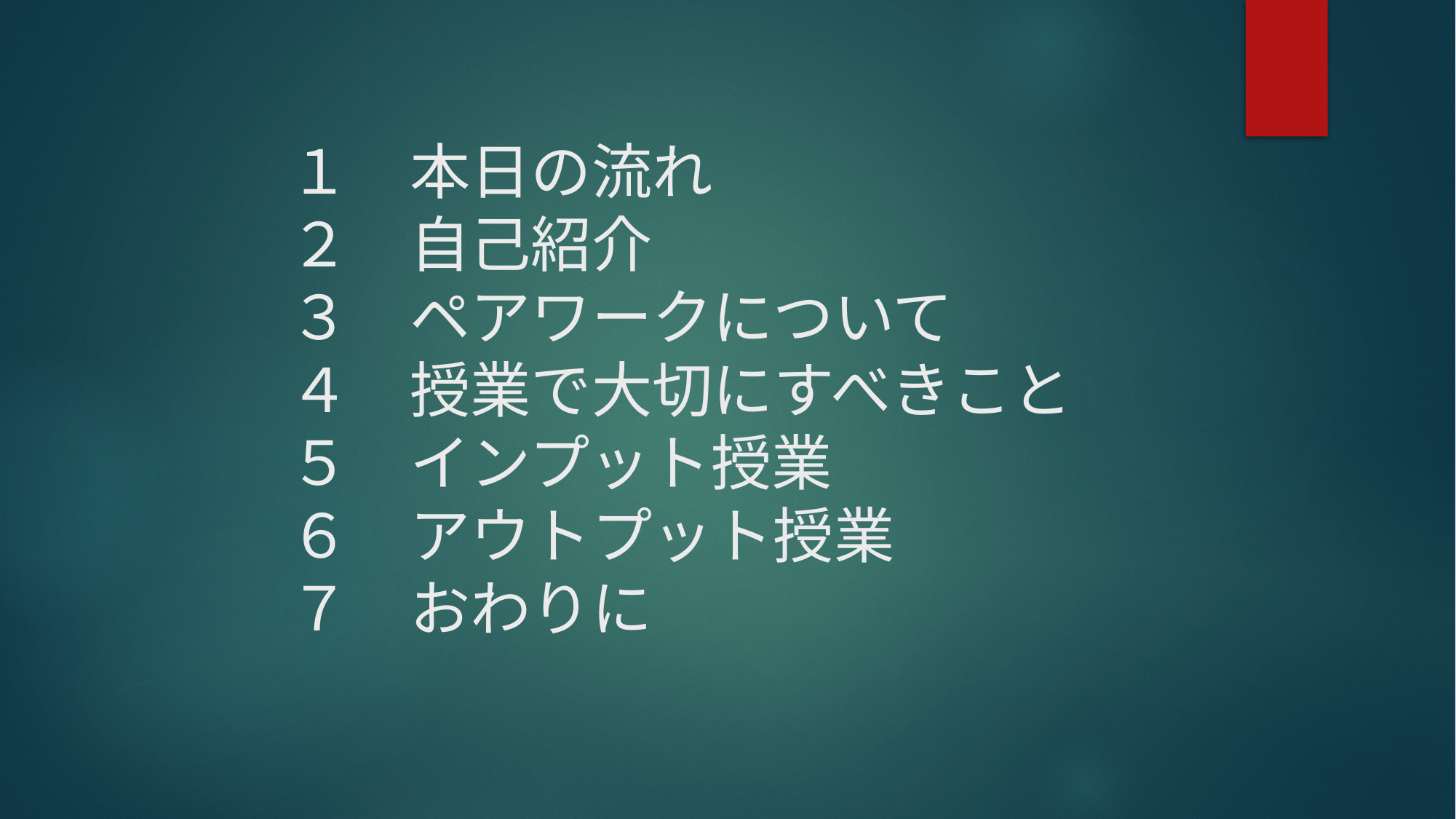

# １　本日の流れ ２　自己紹介 ３　ペアワークについて ４　授業で大切にすべきこと ５　インプット授業 ６　アウトプット授業 ７　おわりに